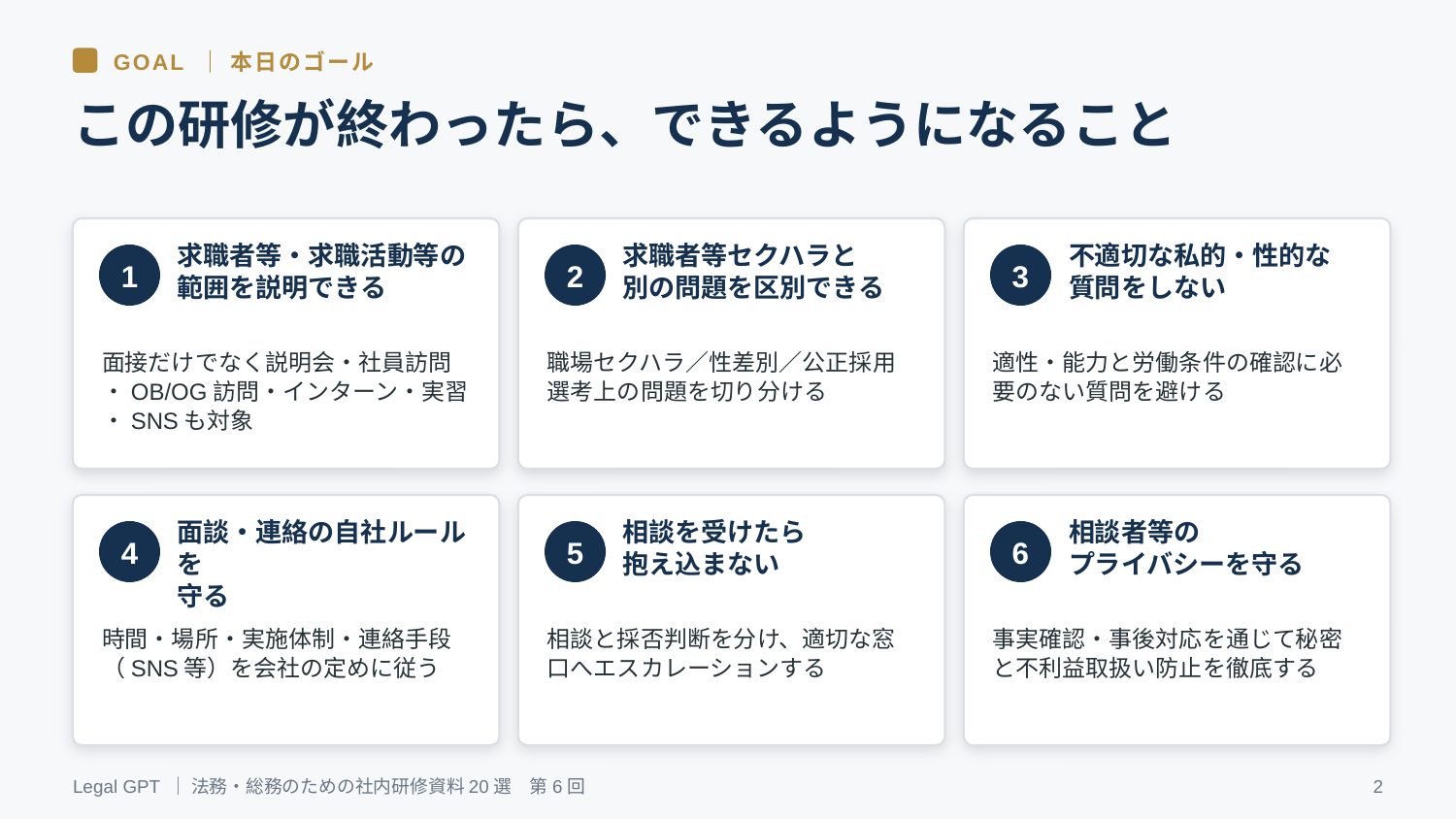

GOAL ｜ 本日のゴール

この研修が終わったら、できるようになること

求職者等・求職活動等の
範囲を説明できる
求職者等セクハラと
別の問題を区別できる
不適切な私的・性的な
質問をしない

1

2

3
面接だけでなく説明会・社員訪問・OB/OG訪問・インターン・実習・SNSも対象
職場セクハラ／性差別／公正採用選考上の問題を切り分ける
適性・能力と労働条件の確認に必要のない質問を避ける

面談・連絡の自社ルールを
守る
相談を受けたら
抱え込まない
相談者等の
プライバシーを守る

4

5

6
時間・場所・実施体制・連絡手段（SNS等）を会社の定めに従う
相談と採否判断を分け、適切な窓口へエスカレーションする
事実確認・事後対応を通じて秘密と不利益取扱い防止を徹底する
Legal GPT ｜ 法務・総務のための社内研修資料20選　第6回
2